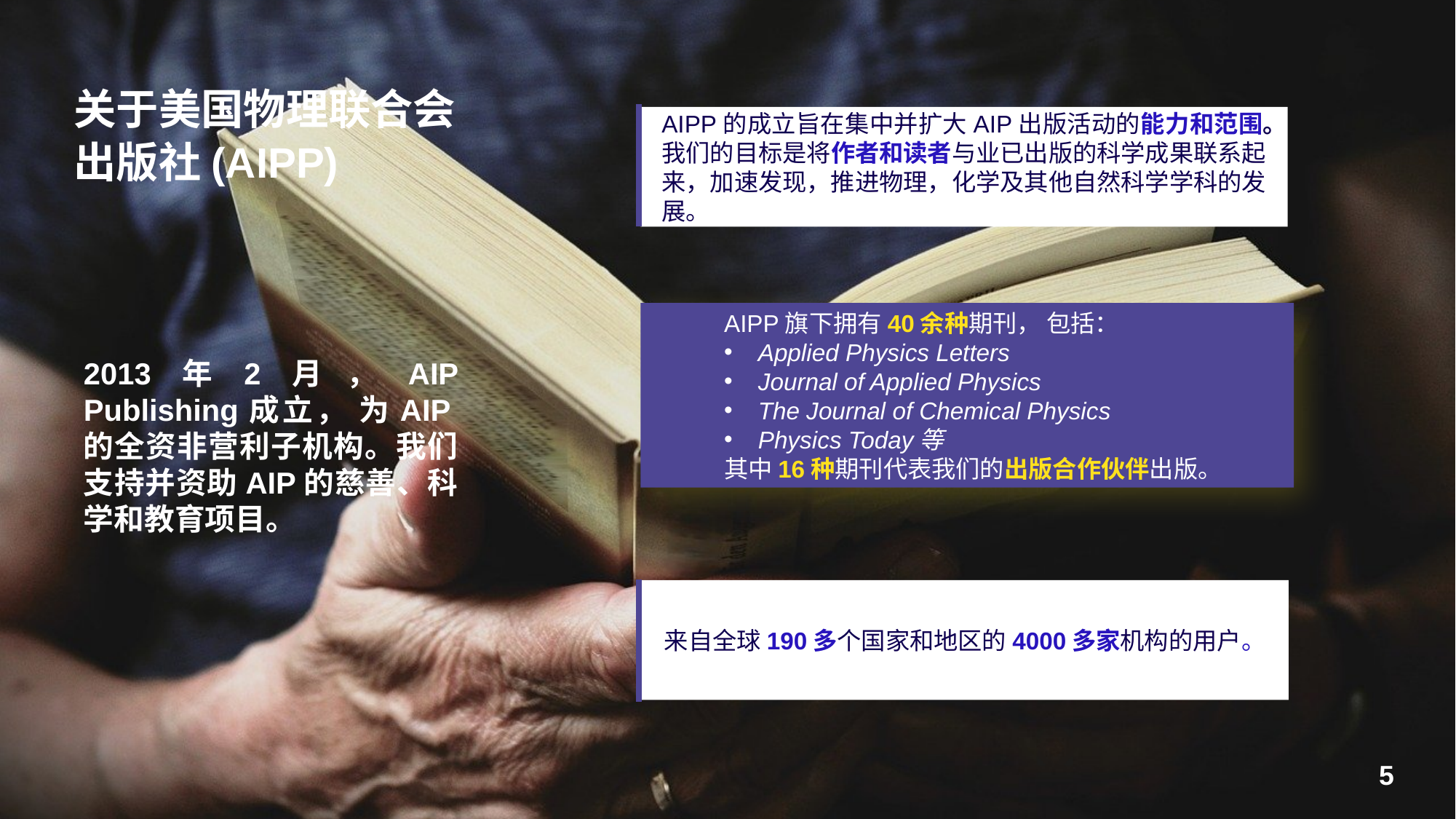

关于美国物理联合会出版社(AIPP)

AIPP的成立旨在集中并扩大AIP出版活动的能力和范围。我们的目标是将作者和读者与业已出版的科学成果联系起来，加速发现，推进物理，化学及其他自然科学学科的发展。
2013年2月，AIP Publishing成立， 为AIP的全资非营利子机构。我们支持并资助AIP的慈善、科学和教育项目。
AIPP旗下拥有40余种期刊， 包括：
Applied Physics Letters
Journal of Applied Physics
The Journal of Chemical Physics
Physics Today等
其中16种期刊代表我们的出版合作伙伴出版。

来自全球190多个国家和地区的4000多家机构的用户。
5